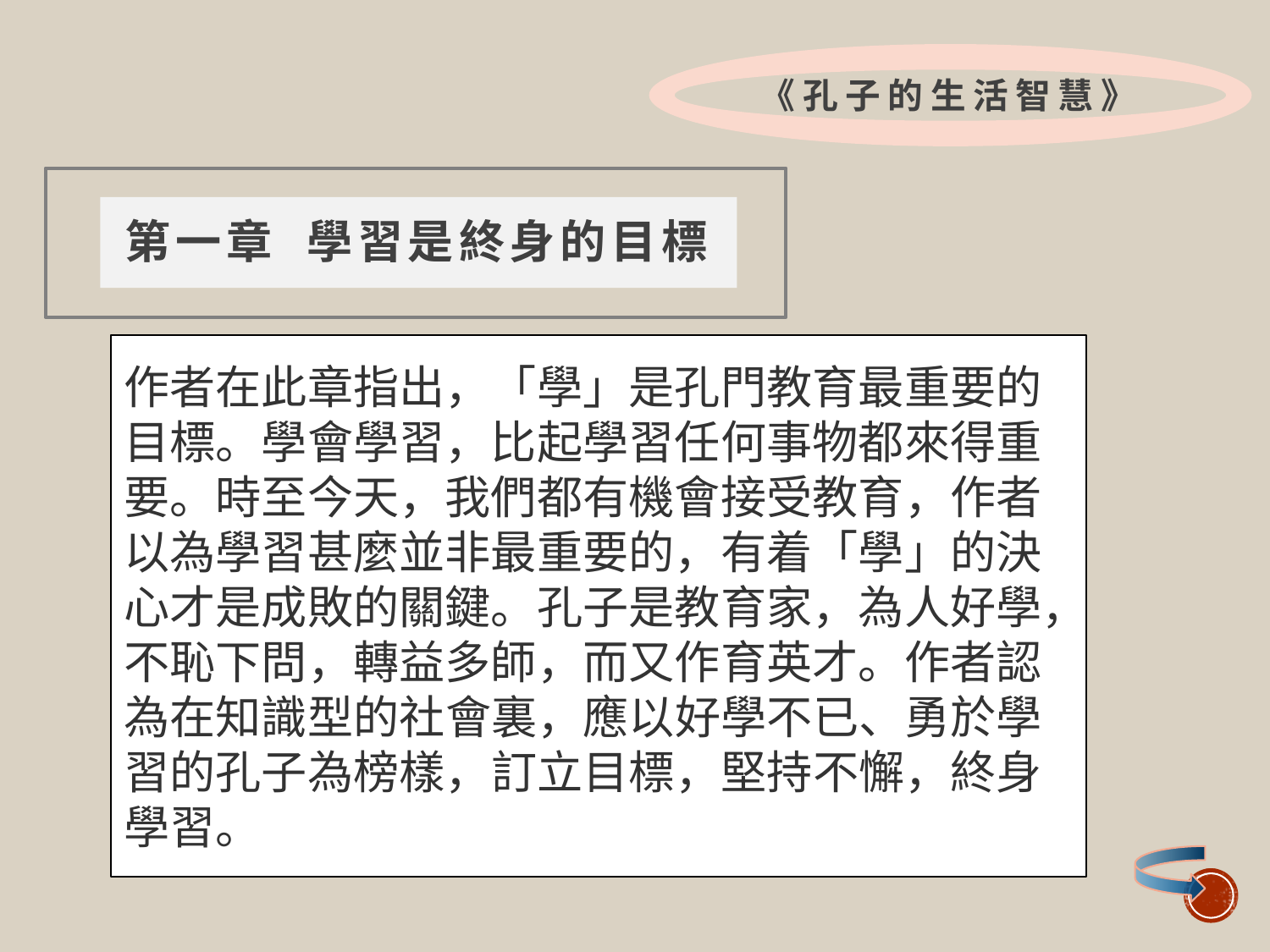

《孔子的生活智慧》

第一章  學習是終身的目標

作者在此章指出，「學」是孔門教育最重要的目標。學會學習，比起學習任何事物都來得重要。時至今天，我們都有機會接受教育，作者以為學習甚麼並非最重要的，有着「學」的決心才是成敗的關鍵。孔子是教育家，為人好學，不恥下問，轉益多師，而又作育英才。作者認為在知識型的社會裏，應以好學不已、勇於學習的孔子為榜樣，訂立目標，堅持不懈，終身學習。